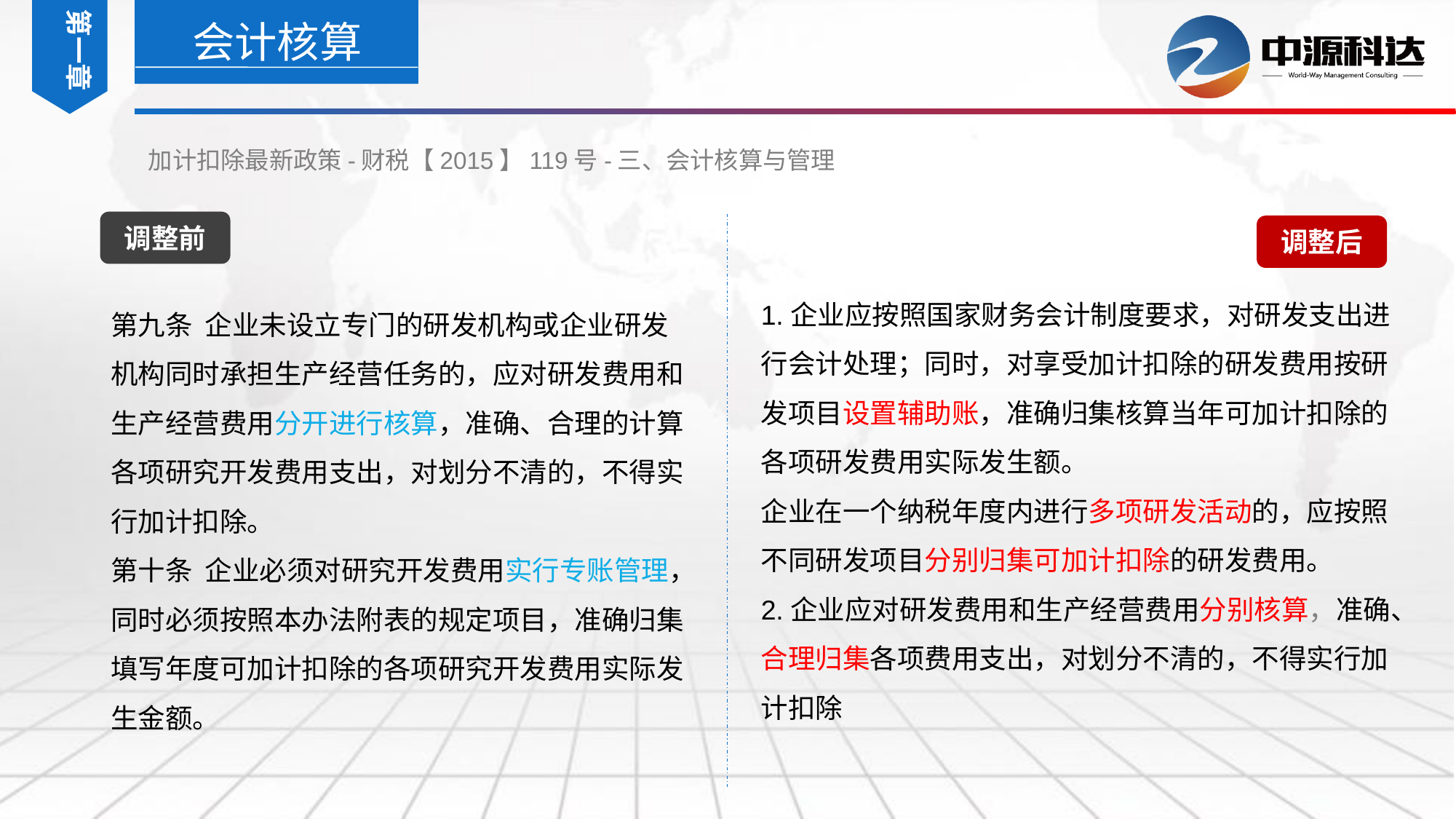

第一章
会计核算
加计扣除最新政策-财税【2015】119号-三、会计核算与管理
调整前
调整后
1.企业应按照国家财务会计制度要求，对研发支出进行会计处理；同时，对享受加计扣除的研发费用按研发项目设置辅助账，准确归集核算当年可加计扣除的各项研发费用实际发生额。
企业在一个纳税年度内进行多项研发活动的，应按照不同研发项目分别归集可加计扣除的研发费用。
2.企业应对研发费用和生产经营费用分别核算，准确、合理归集各项费用支出，对划分不清的，不得实行加计扣除
第九条  企业未设立专门的研发机构或企业研发机构同时承担生产经营任务的，应对研发费用和生产经营费用分开进行核算，准确、合理的计算各项研究开发费用支出，对划分不清的，不得实行加计扣除。
第十条  企业必须对研究开发费用实行专账管理，同时必须按照本办法附表的规定项目，准确归集填写年度可加计扣除的各项研究开发费用实际发生金额。